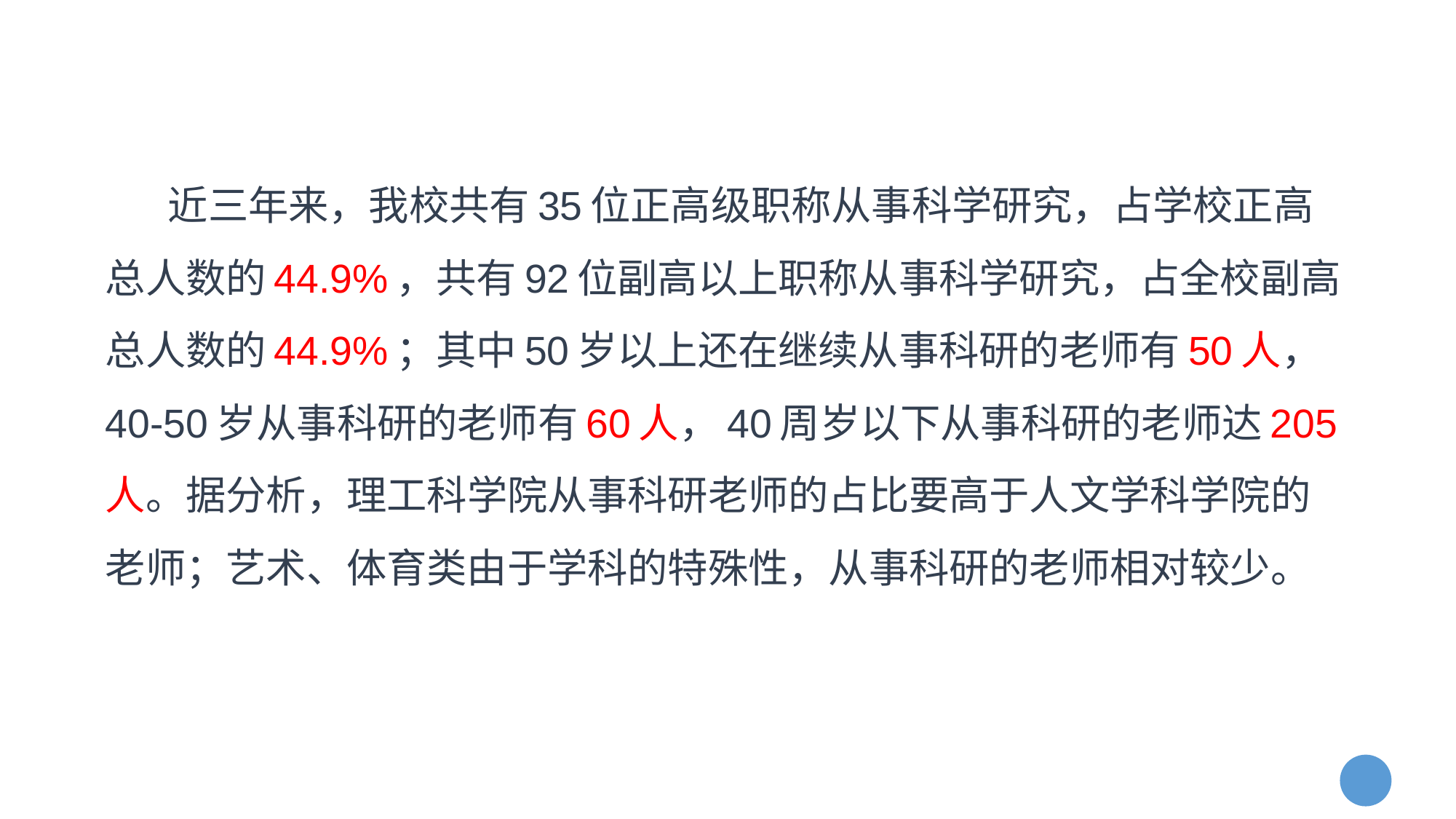

# 近三年来，我校共有35位正高级职称从事科学研究，占学校正高总人数的44.9%，共有92位副高以上职称从事科学研究，占全校副高总人数的44.9%；其中50岁以上还在继续从事科研的老师有50人，40-50岁从事科研的老师有60人，40周岁以下从事科研的老师达205人。据分析，理工科学院从事科研老师的占比要高于人文学科学院的老师；艺术、体育类由于学科的特殊性，从事科研的老师相对较少。
22